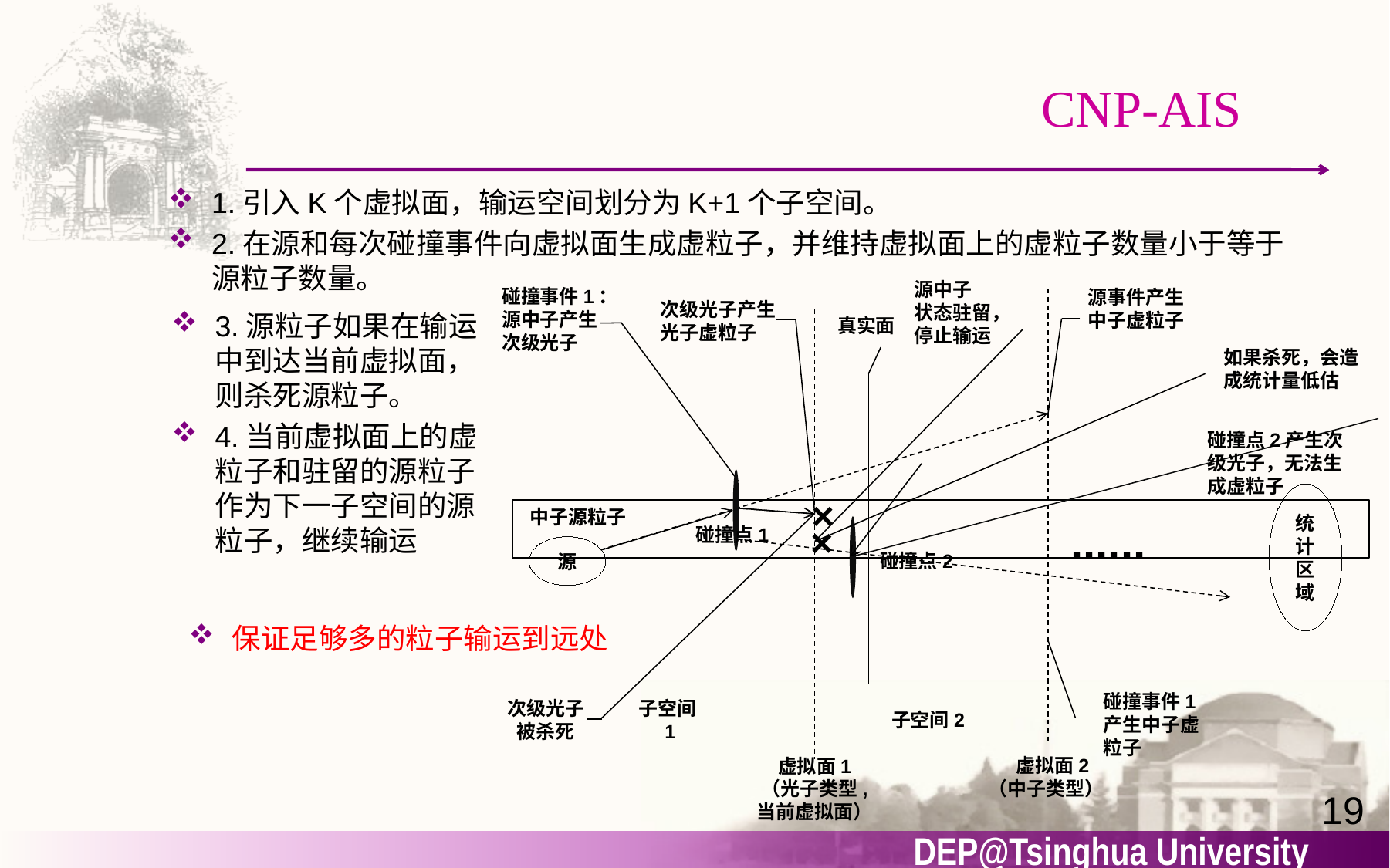

19

# CNP-AIS
1.引入K个虚拟面，输运空间划分为K+1个子空间。
2.在源和每次碰撞事件向虚拟面生成虚粒子，并维持虚拟面上的虚粒子数量小于等于源粒子数量。
源中子
状态驻留，
停止输运
碰撞事件1：
源中子产生
次级光子
源事件产生
中子虚粒子
次级光子产生
光子虚粒子
3.源粒子如果在输运中到达当前虚拟面，则杀死源粒子。
4.当前虚拟面上的虚粒子和驻留的源粒子作为下一子空间的源粒子，继续输运

真实面
如果杀死，会造成统计量低估
×
碰撞点2产生次级光子，无法生成虚粒子
碰撞事件1产生中子虚粒子

碰撞点1
统计区域
×
中子源粒子

次级光子
被杀死
......

源
碰撞点2
保证足够多的粒子输运到远处
子空间2
子空间1
虚拟面1
（光子类型,
当前虚拟面）
  虚拟面2
（中子类型）